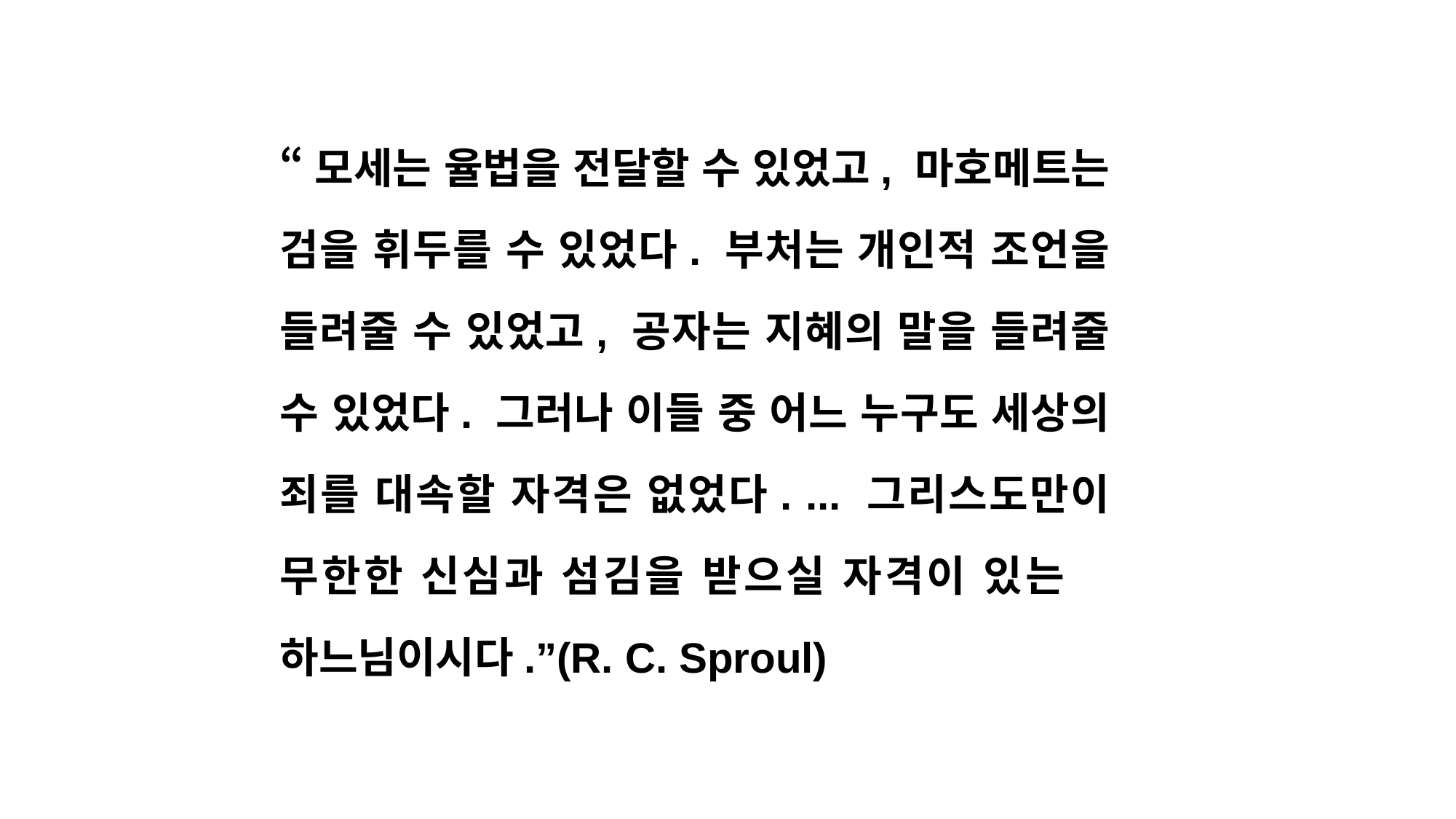

“모세는 율법을 전달할 수 있었고, 마호메트는 검을 휘두를 수 있었다. 부처는 개인적 조언을 들려줄 수 있었고, 공자는 지혜의 말을 들려줄 수 있었다. 그러나 이들 중 어느 누구도 세상의 죄를 대속할 자격은 없었다. ... 그리스도만이 무한한 신심과 섬김을 받으실 자격이 있는    하느님이시다.”(R. C. Sproul)